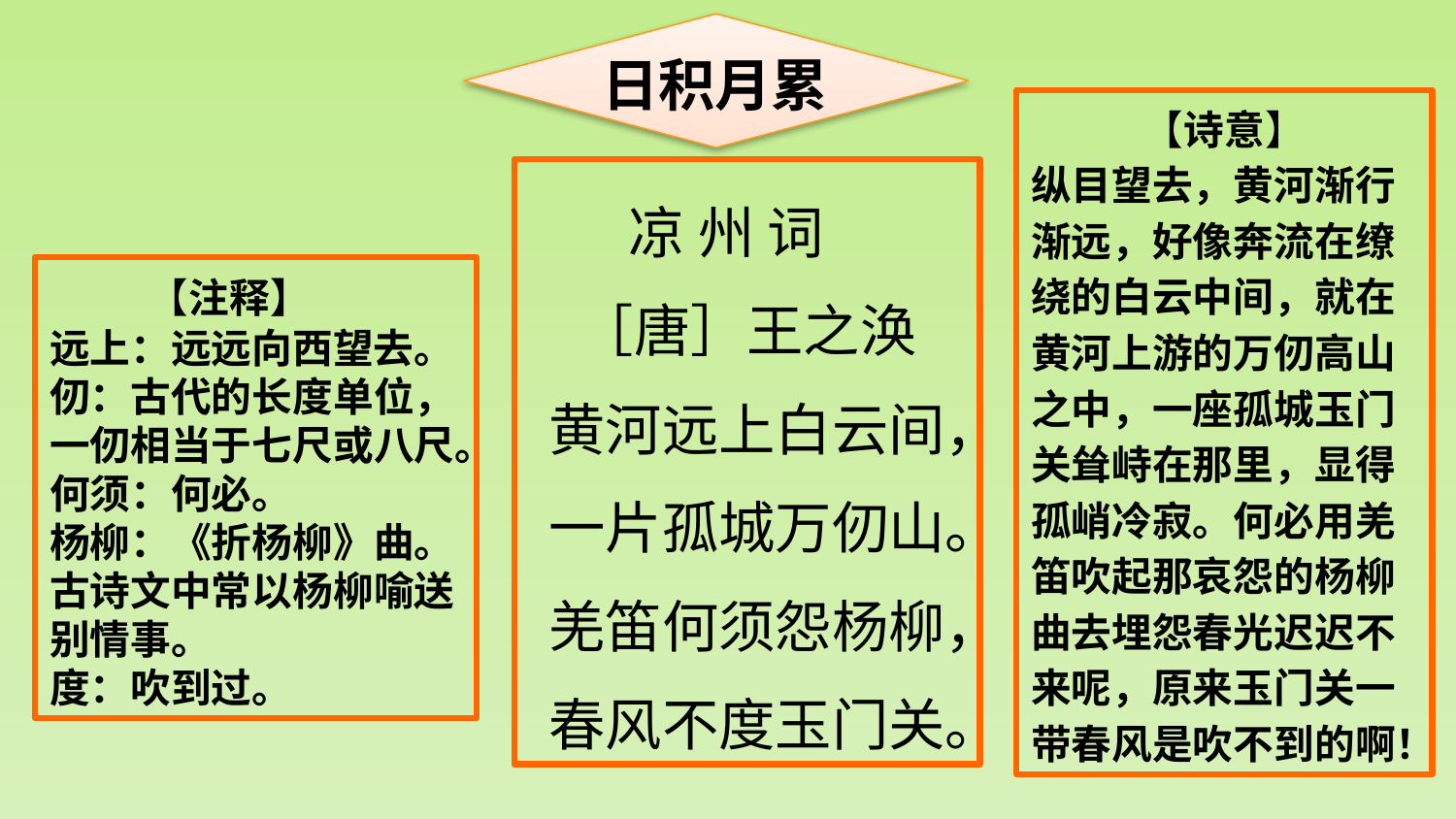

日积月累
【诗意】
纵目望去，黄河渐行渐远，好像奔流在缭绕的白云中间，就在黄河上游的万仞高山之中，一座孤城玉门关耸峙在那里，显得孤峭冷寂。何必用羌笛吹起那哀怨的杨柳曲去埋怨春光迟迟不来呢，原来玉门关一带春风是吹不到的啊！
          凉 州 词
［唐］王之涣
黄河远上白云间，
一片孤城万仞山。
羌笛何须怨杨柳，
春风不度玉门关。
        【注释】
远上：远远向西望去。
仞：古代的长度单位，一仞相当于七尺或八尺。
何须：何必。
杨柳：《折杨柳》曲。古诗文中常以杨柳喻送别情事。
度：吹到过。